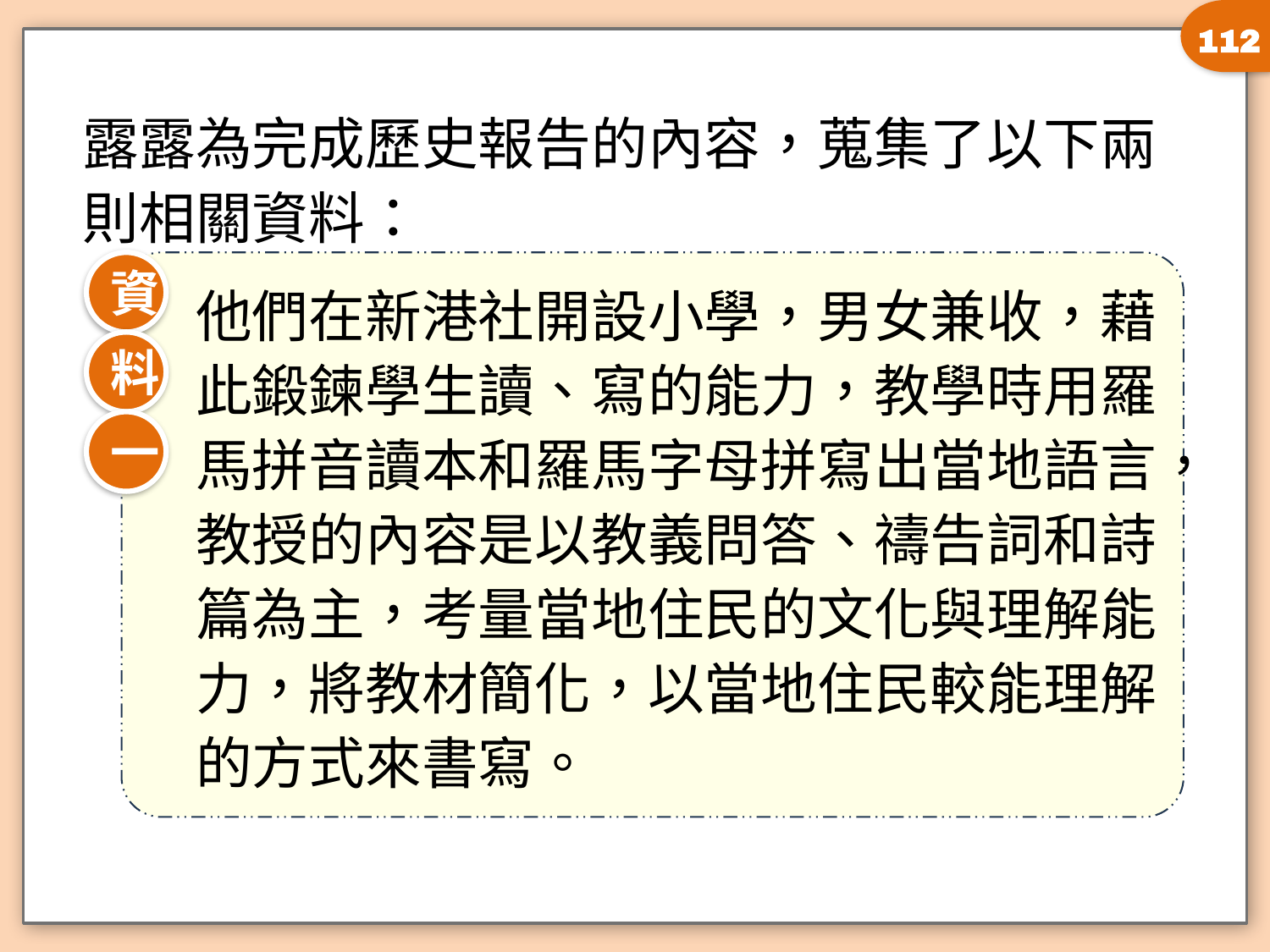

112
露露為完成歷史報告的內容，蒐集了以下兩則相關資料：
資
料
一
他們在新港社開設小學，男女兼收，藉此鍛鍊學生讀、寫的能力，教學時用羅馬拼音讀本和羅馬字母拼寫出當地語言，教授的內容是以教義問答、禱告詞和詩篇為主，考量當地住民的文化與理解能力，將教材簡化，以當地住民較能理解的方式來書寫。